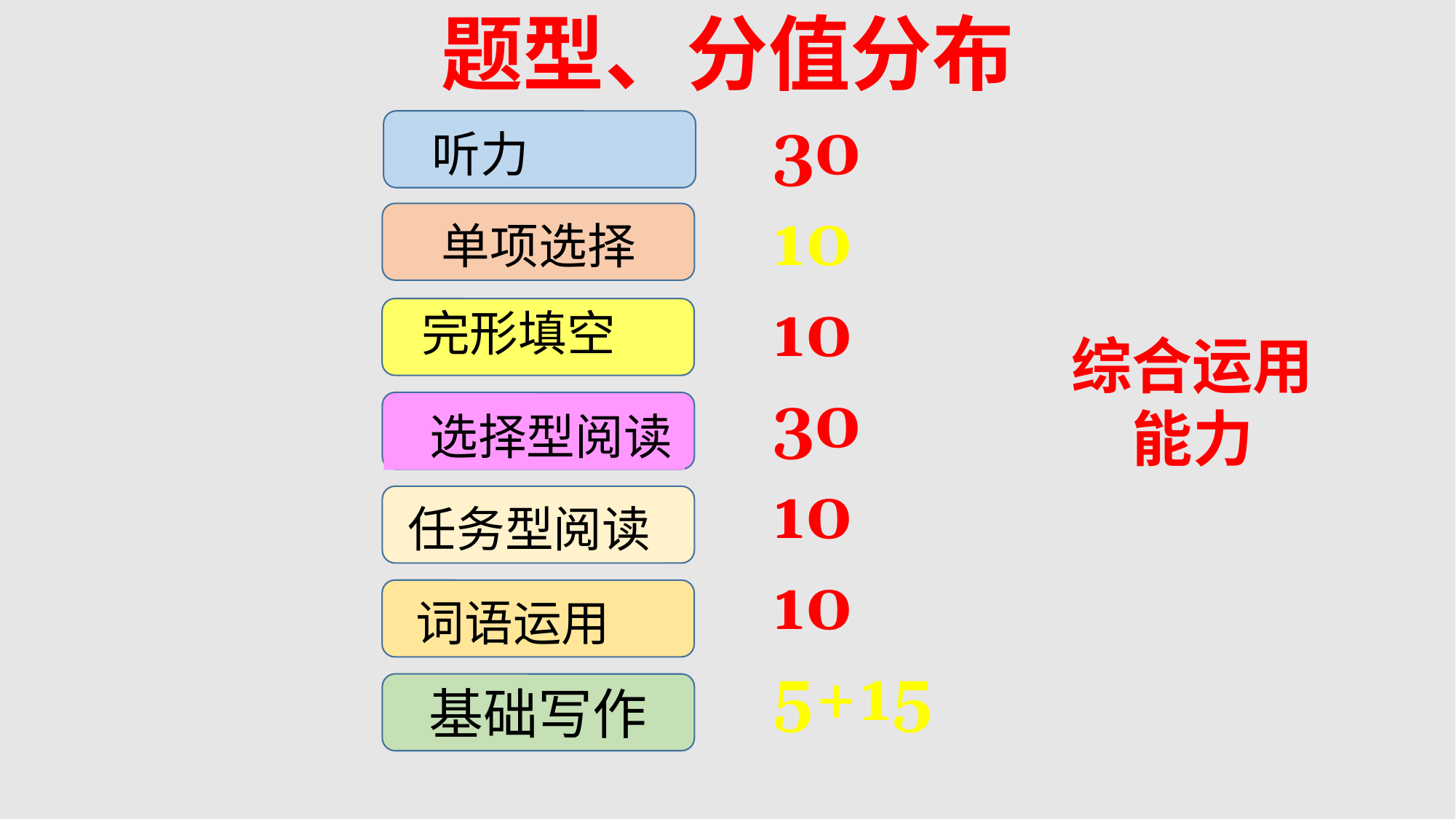

题型、分值分布
30
10
10
30
10
10
5+15

听力

   单项选择
 完形填空

综合运用能力

  选择型阅读

任务型阅读

词语运用
基础写作